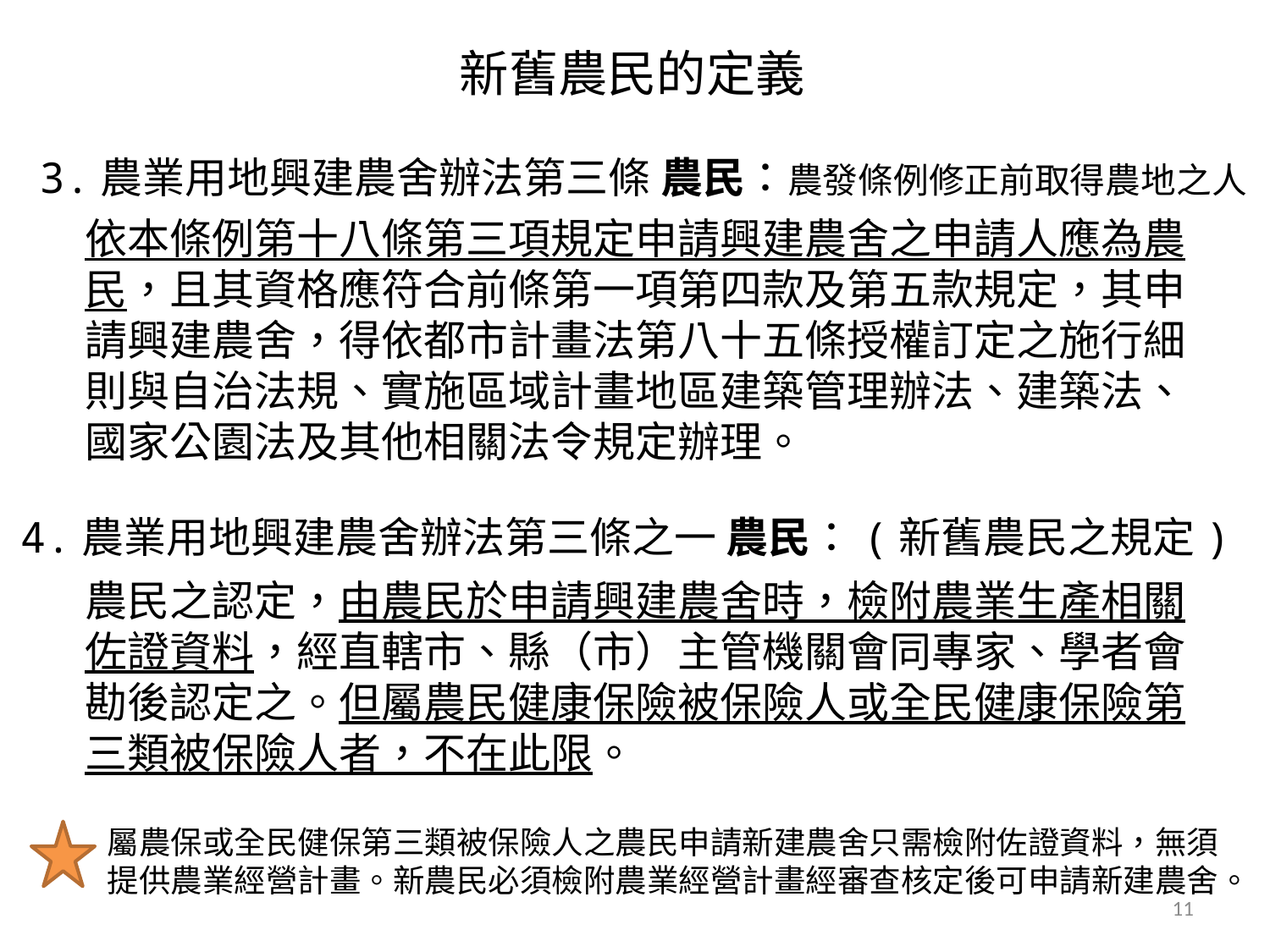

新舊農民的定義
3.農業用地興建農舍辦法第三條 農民：農發條例修正前取得農地之人
依本條例第十八條第三項規定申請興建農舍之申請人應為農民，且其資格應符合前條第一項第四款及第五款規定，其申請興建農舍，得依都市計畫法第八十五條授權訂定之施行細則與自治法規、實施區域計畫地區建築管理辦法、建築法、國家公園法及其他相關法令規定辦理。
4.農業用地興建農舍辦法第三條之一 農民：(新舊農民之規定)
農民之認定，由農民於申請興建農舍時，檢附農業生產相關佐證資料，經直轄市、縣（市）主管機關會同專家、學者會勘後認定之。但屬農民健康保險被保險人或全民健康保險第三類被保險人者，不在此限。
屬農保或全民健保第三類被保險人之農民申請新建農舍只需檢附佐證資料，無須提供農業經營計畫。新農民必須檢附農業經營計畫經審查核定後可申請新建農舍。

11